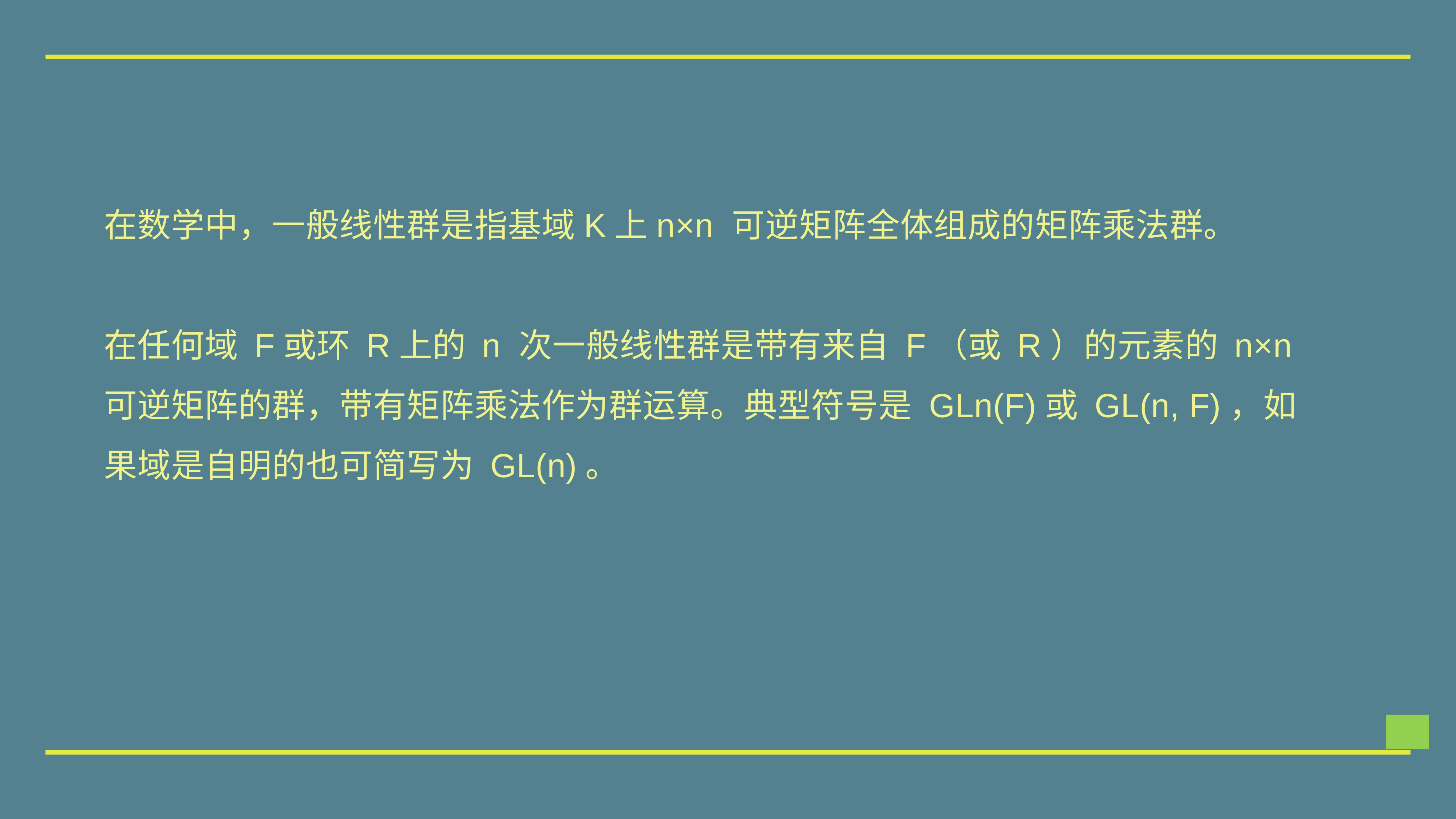

在数学中，一般线性群是指基域K上n×n 可逆矩阵全体组成的矩阵乘法群。

在任何域 F或环 R上的 n 次一般线性群是带有来自 F（或 R）的元素的 n×n 可逆矩阵的群，带有矩阵乘法作为群运算。典型符号是 GLn(F)或 GL(n, F)，如果域是自明的也可简写为 GL(n)。